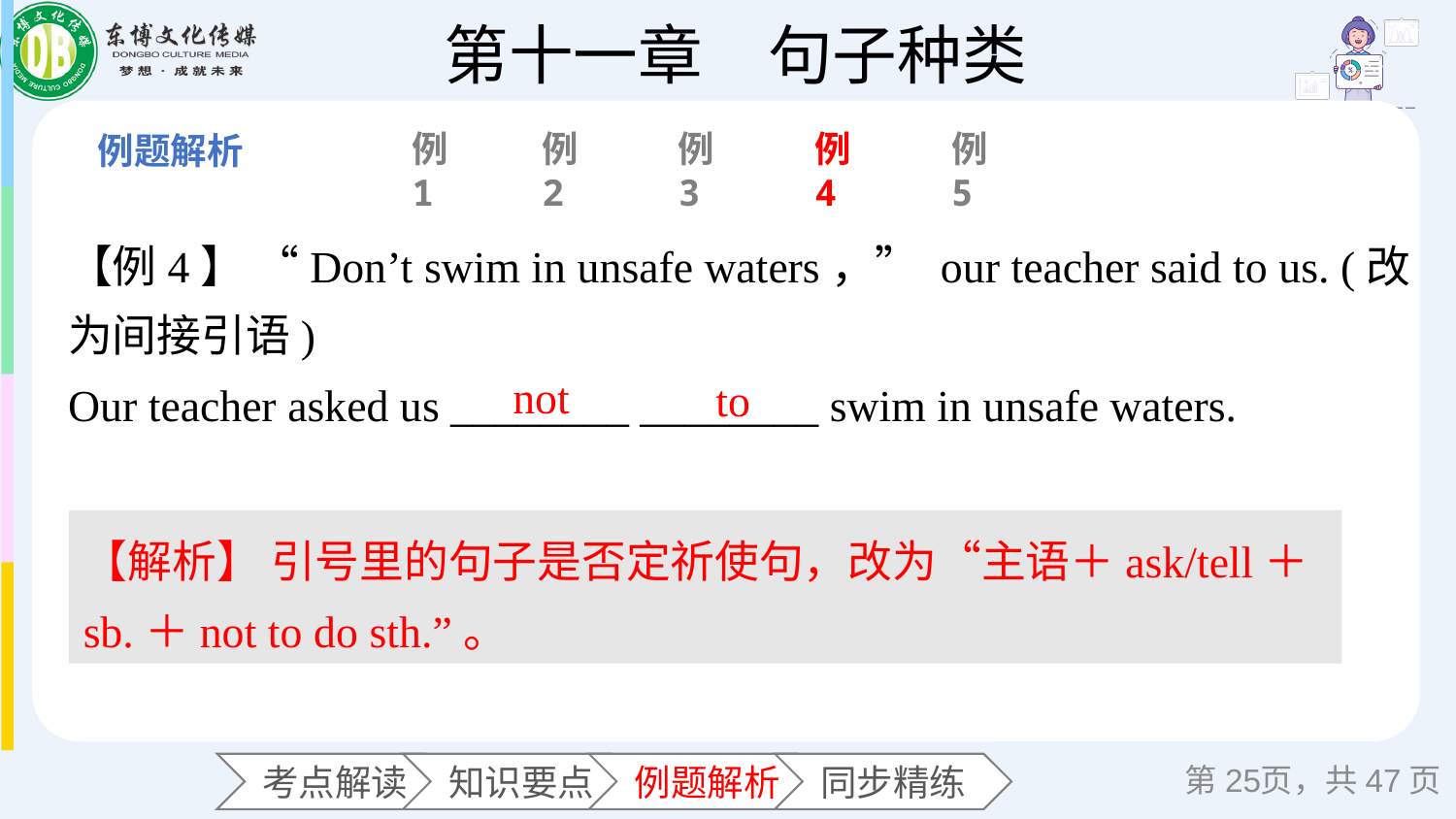

例1
例2
例3
例4
例5
【例4】 “Don’t swim in unsafe waters，” our teacher said to us. (改为间接引语)
Our teacher asked us ________ ________ swim in unsafe waters.

to
not
【解析】 引号里的句子是否定祈使句，改为“主语＋ask/tell＋sb.＋not to do sth.”。
第25页，共47页